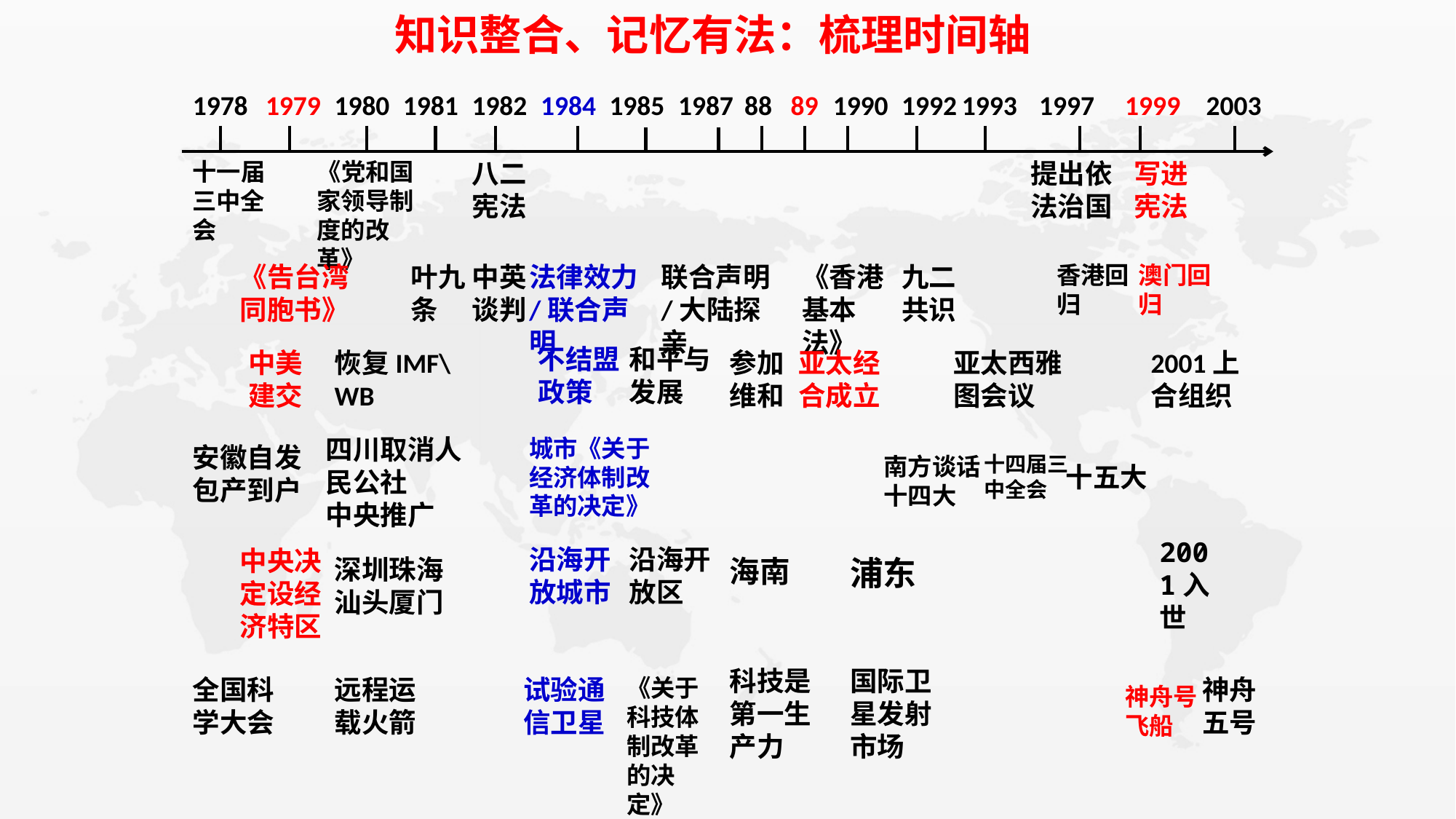

# 知识整合、记忆有法：梳理时间轴
1978
1979
1980
1981
1982
1984
1985
1987
 88   89
1990
1992
1993
1997
1999
2003
十一届三中全会
《党和国家领导制度的改革》
八二宪法
提出依法治国
写进宪法
《告台湾同胞书》
叶九条
中英谈判
法律效力/联合声明
联合声明/大陆探亲
《香港基本法》
九二共识
香港回归
澳门回归
不结盟政策
和平与发展
中美建交
恢复IMF\WB
参加维和
亚太经合成立
亚太西雅图会议
2001上合组织
四川取消人民公社
中央推广
城市《关于经济体制改革的决定》
安徽自发
包产到户
南方谈话
十四大
十四届三中全会
十五大
2001入世
沿海开放城市
沿海开放区
中央决定设经济特区
深圳珠海汕头厦门
海南
浦东
科技是第一生产力
国际卫星发射市场
全国科学大会
远程运载火箭
试验通信卫星
《关于科技体制改革的决定》
神舟五号
神舟号飞船